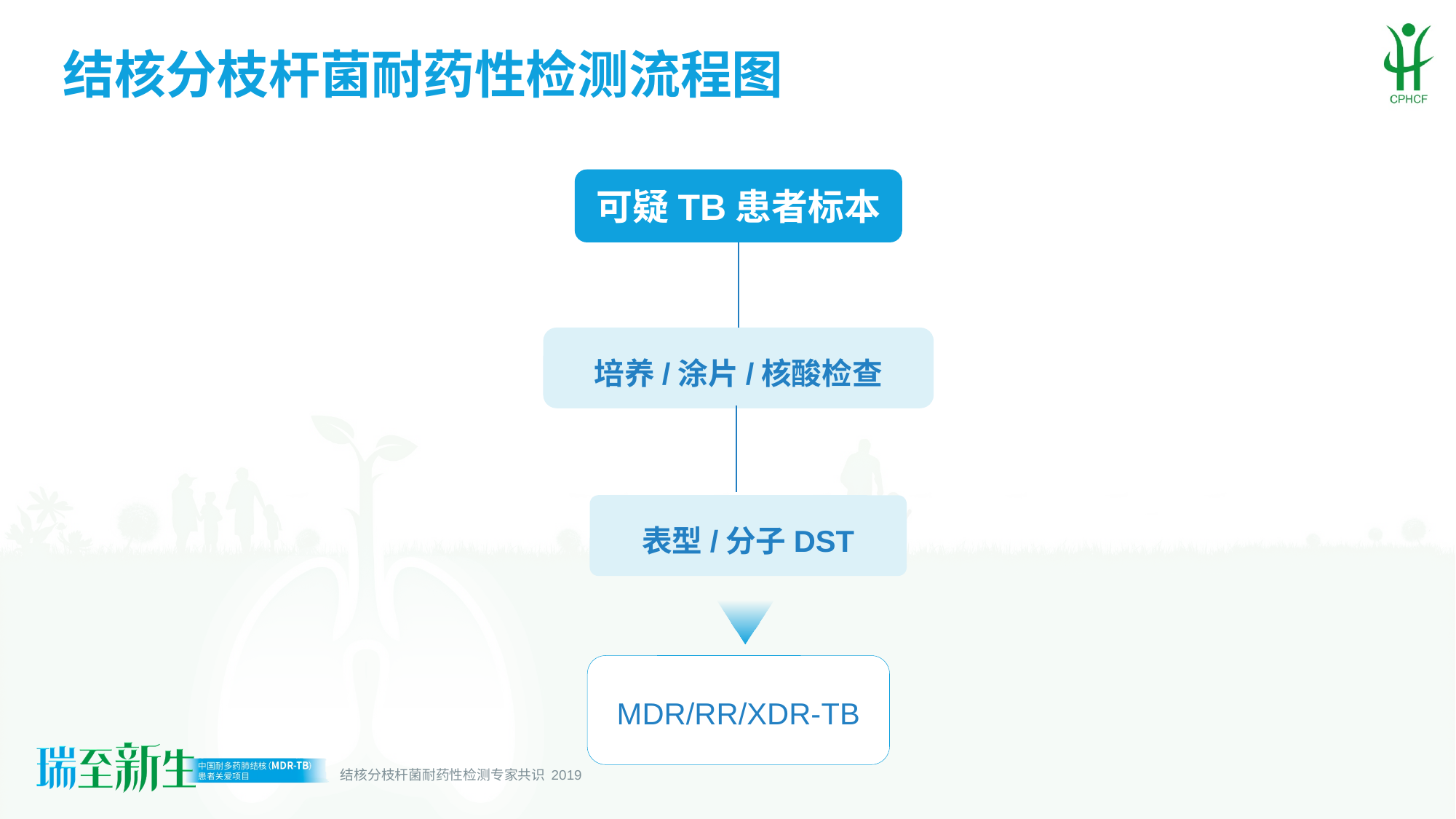

# 结核分枝杆菌耐药性检测流程图

可疑TB患者标本
培养/涂片/核酸检查
表型/分子DST

MDR/RR/XDR-TB
结核分枝杆菌耐药性检测专家共识 2019